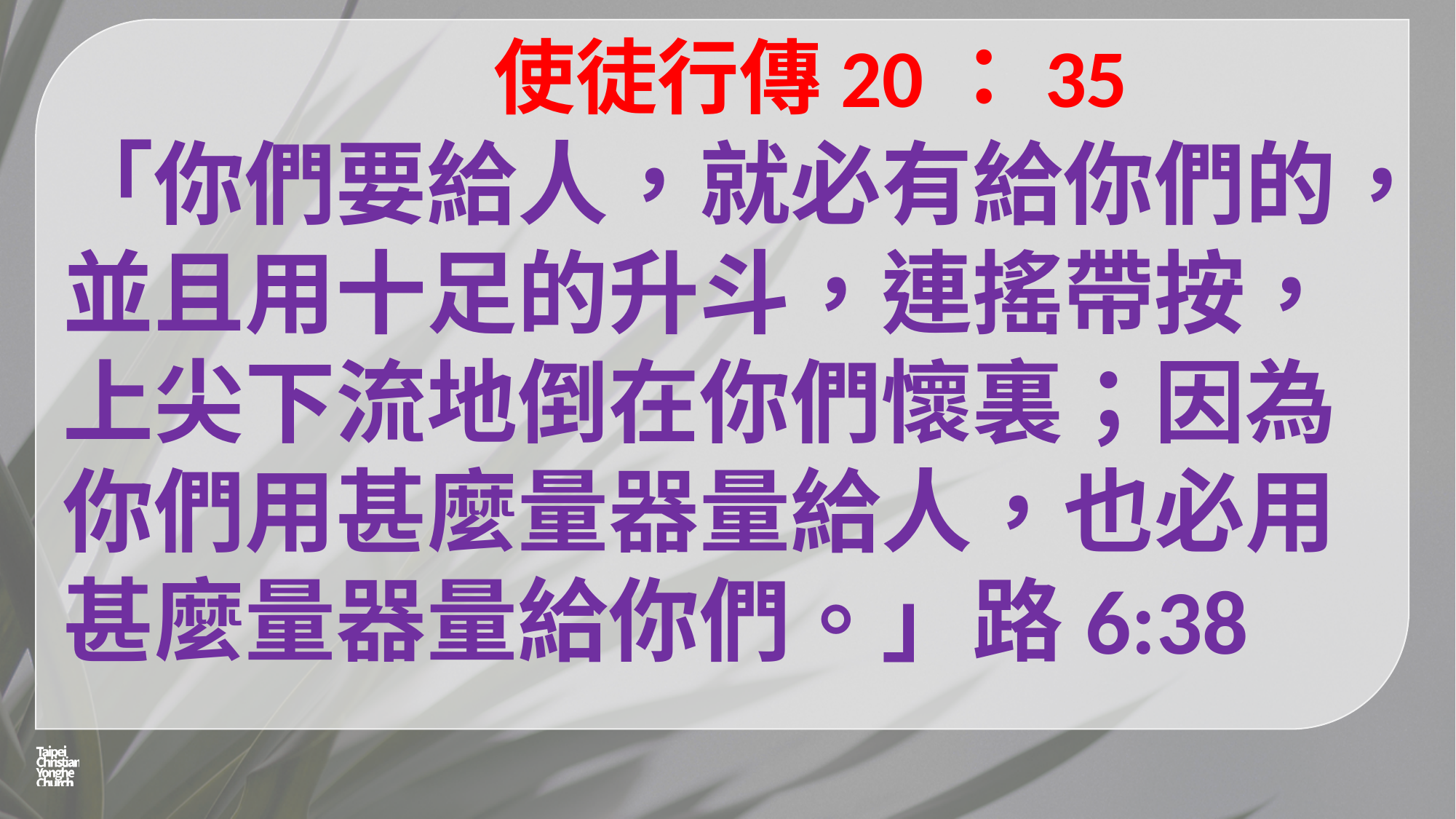

使徒行傳20：35
「你們要給人，就必有給你們的，並且用十足的升斗，連搖帶按，上尖下流地倒在你們懷裏；因為你們用甚麼量器量給人，也必用甚麼量器量給你們。」路6:38